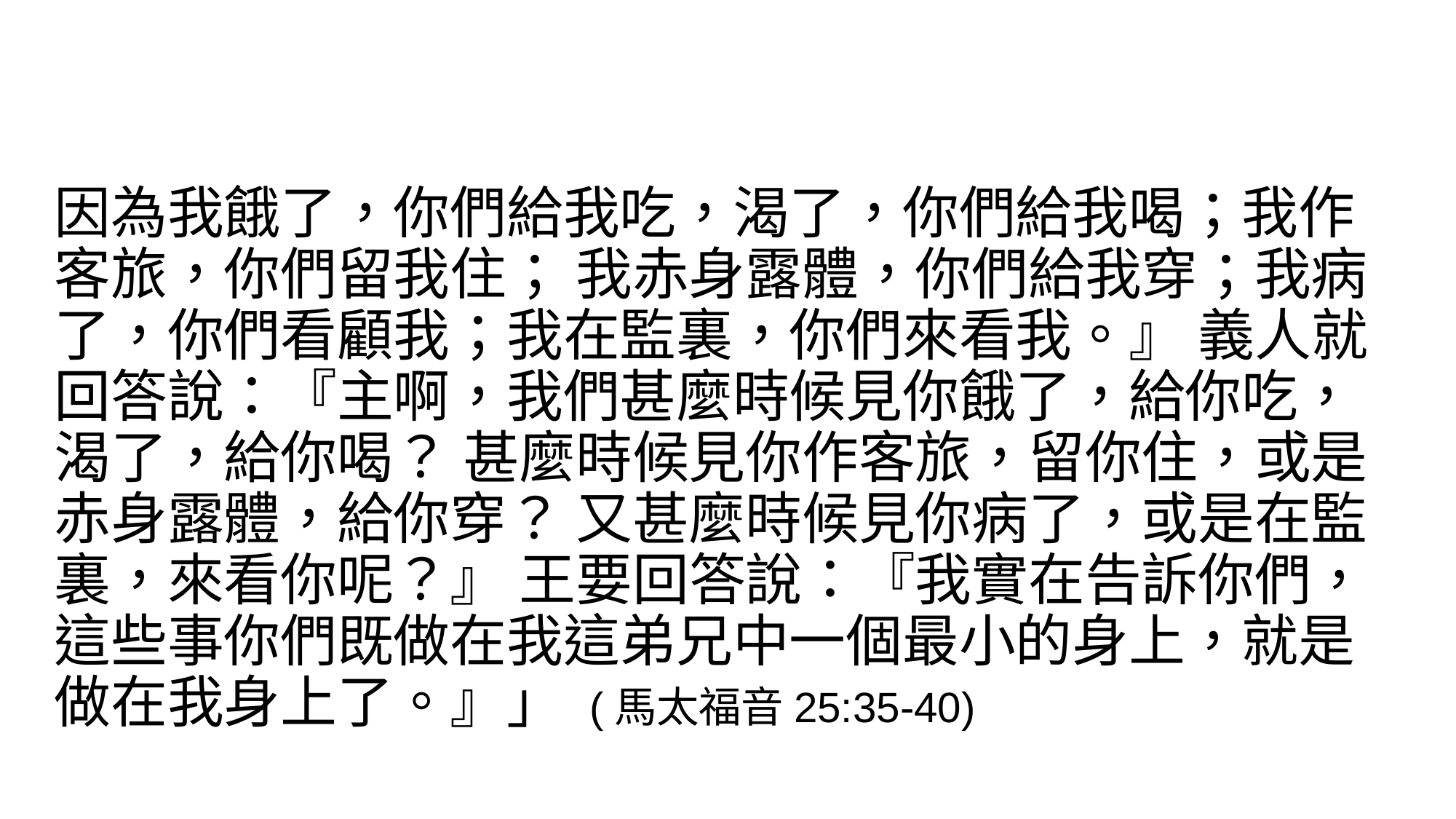

因為我餓了，你們給我吃，渴了，你們給我喝；我作客旅，你們留我住； 我赤身露體，你們給我穿；我病了，你們看顧我；我在監裏，你們來看我。』 義人就回答說：『主啊，我們甚麼時候見你餓了，給你吃，渴了，給你喝？ 甚麼時候見你作客旅，留你住，或是赤身露體，給你穿？ 又甚麼時候見你病了，或是在監裏，來看你呢？』 王要回答說：『我實在告訴你們，這些事你們既做在我這弟兄中一個最小的身上，就是做在我身上了。』」 (馬太福音‬25:35-40)